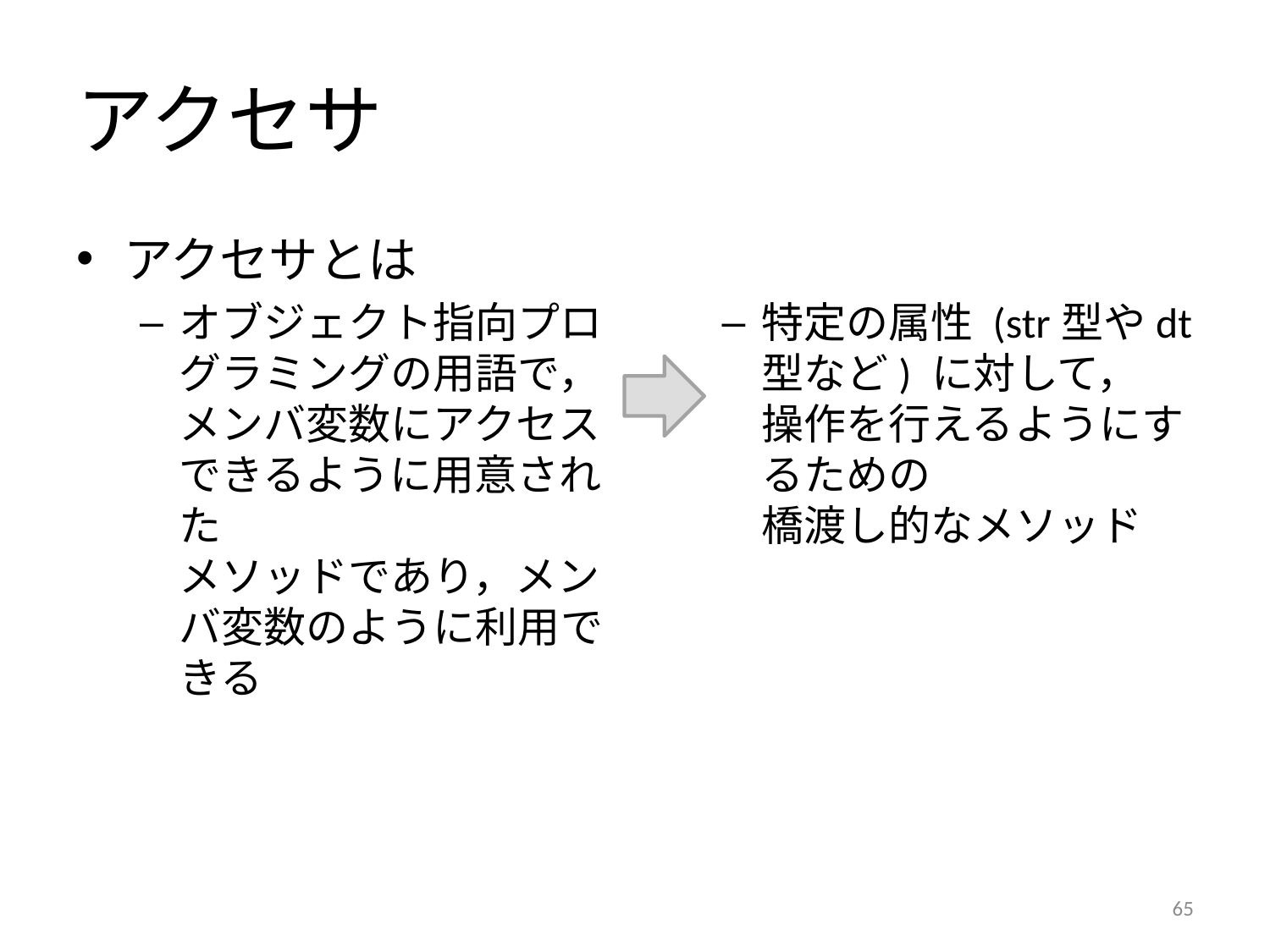

# アクセサ
アクセサとは
オブジェクト指向プログラミングの用語で，
メンバ変数にアクセスできるように用意された
メソッドであり，メンバ変数のように利用できる

特定の属性 (str型やdt型など) に対して，
操作を行えるようにするための
橋渡し的なメソッド

65